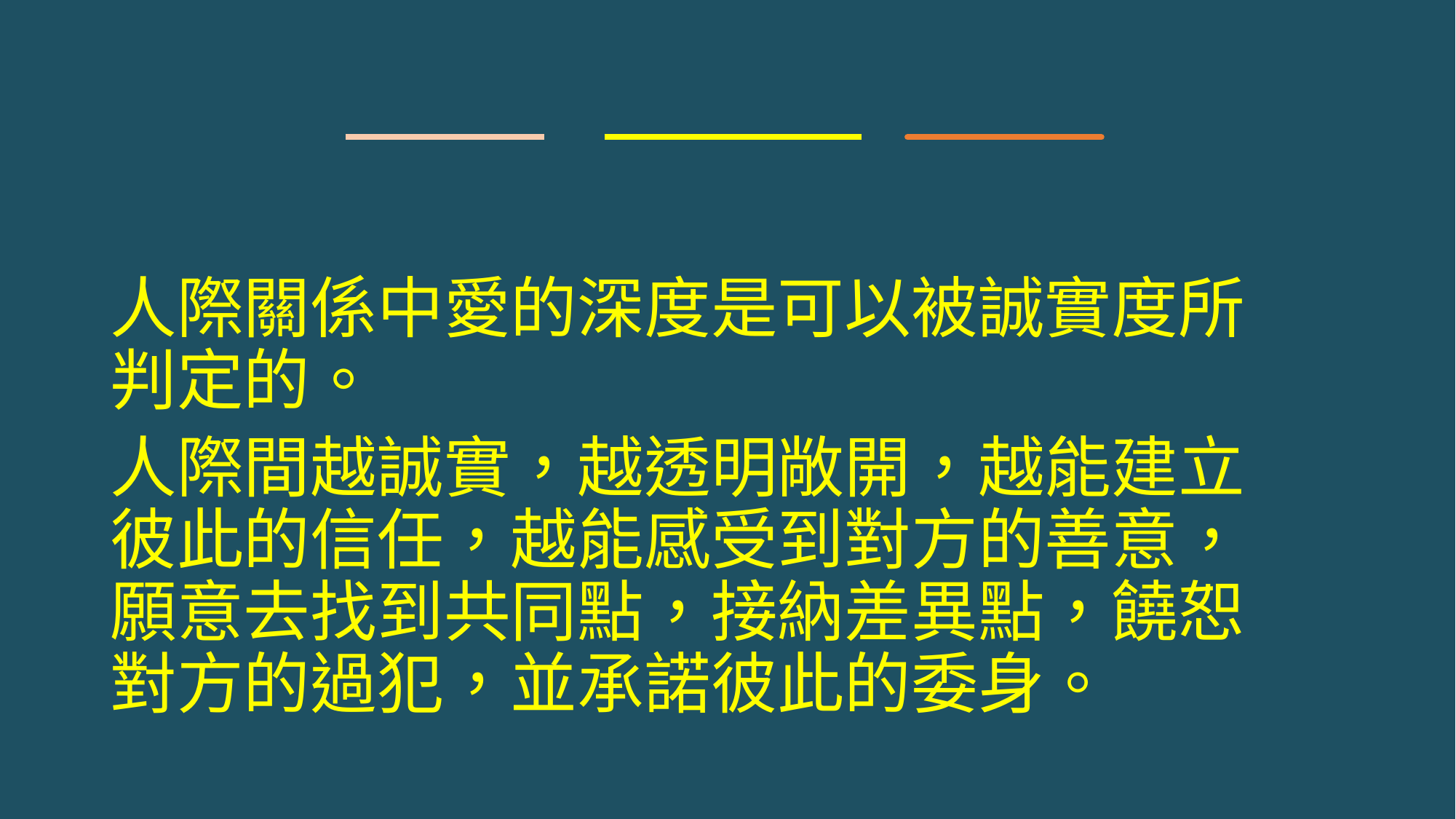

人際關係中愛的深度是可以被誠實度所判定的。
人際間越誠實，越透明敞開，越能建立彼此的信任，越能感受到對方的善意，願意去找到共同點，接納差異點，饒恕對方的過犯，並承諾彼此的委身。